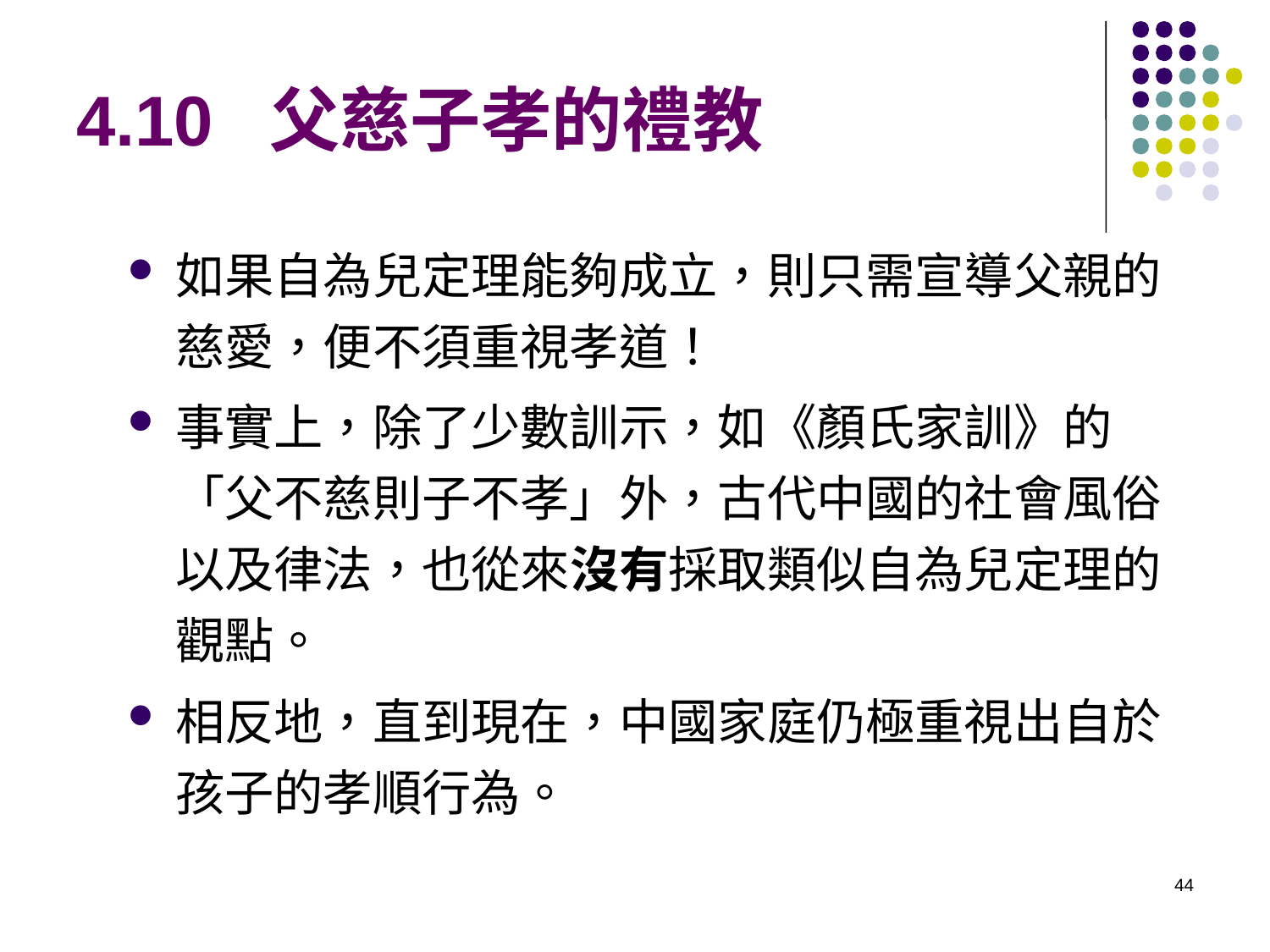

# 4.10  父慈子孝的禮教
如果自為兒定理能夠成立，則只需宣導父親的慈愛，便不須重視孝道！
事實上，除了少數訓示，如《顏氏家訓》的「父不慈則子不孝」外，古代中國的社會風俗以及律法，也從來沒有採取類似自為兒定理的觀點。
相反地，直到現在，中國家庭仍極重視出自於孩子的孝順行為。
44